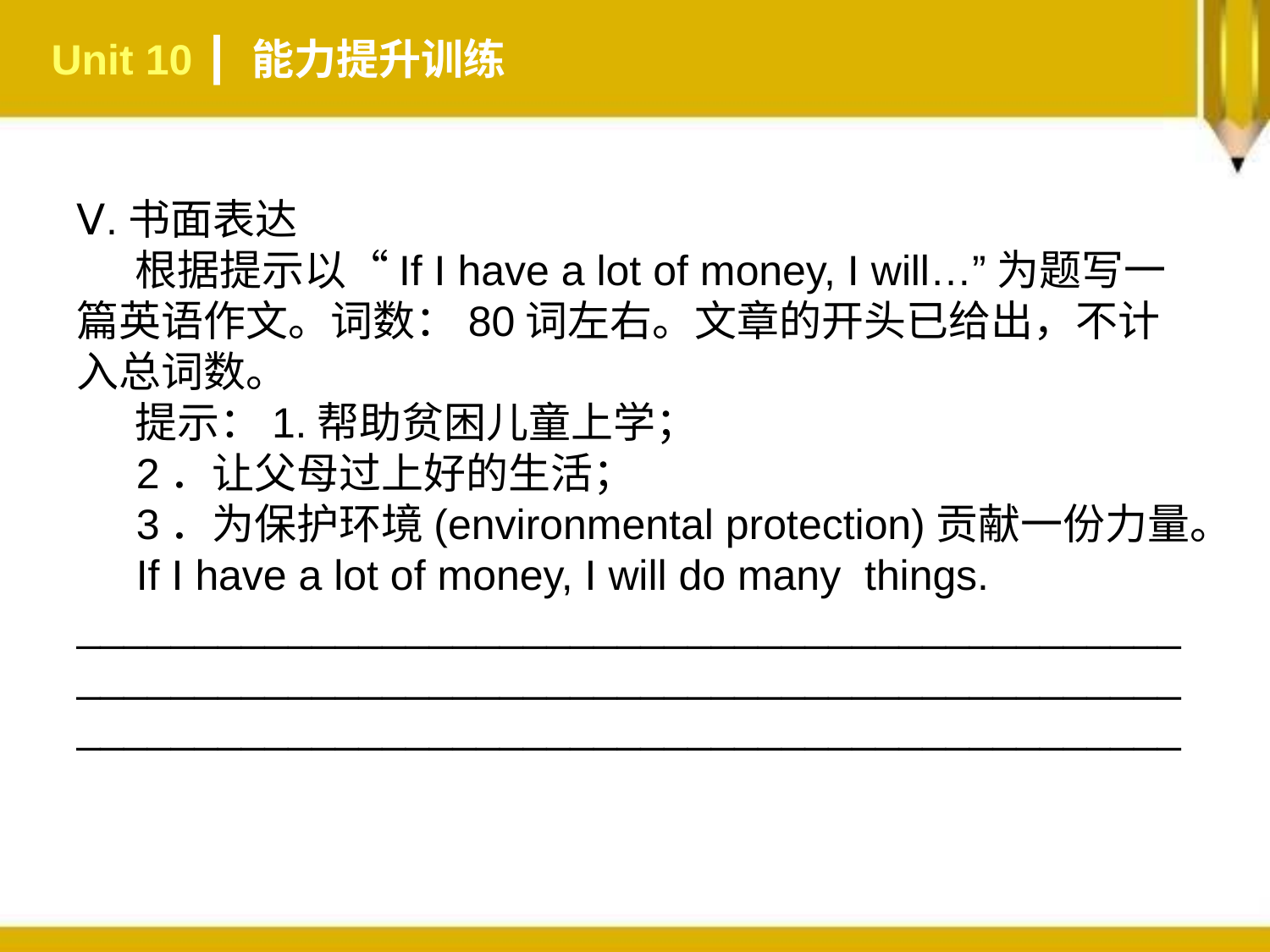

Unit 10 ┃ 能力提升训练
Ⅴ.书面表达
     根据提示以“If I have a lot of money, I will…”为题写一篇英语作文。词数：80词左右。文章的开头已给出，不计入总词数。
     提示：1.帮助贫困儿童上学；
     2．让父母过上好的生活；
     3．为保护环境(environmental protection)贡献一份力量。
     If I have a lot of money, I will do many  things. ______________________________________________________________________________________________
_______________________________________________